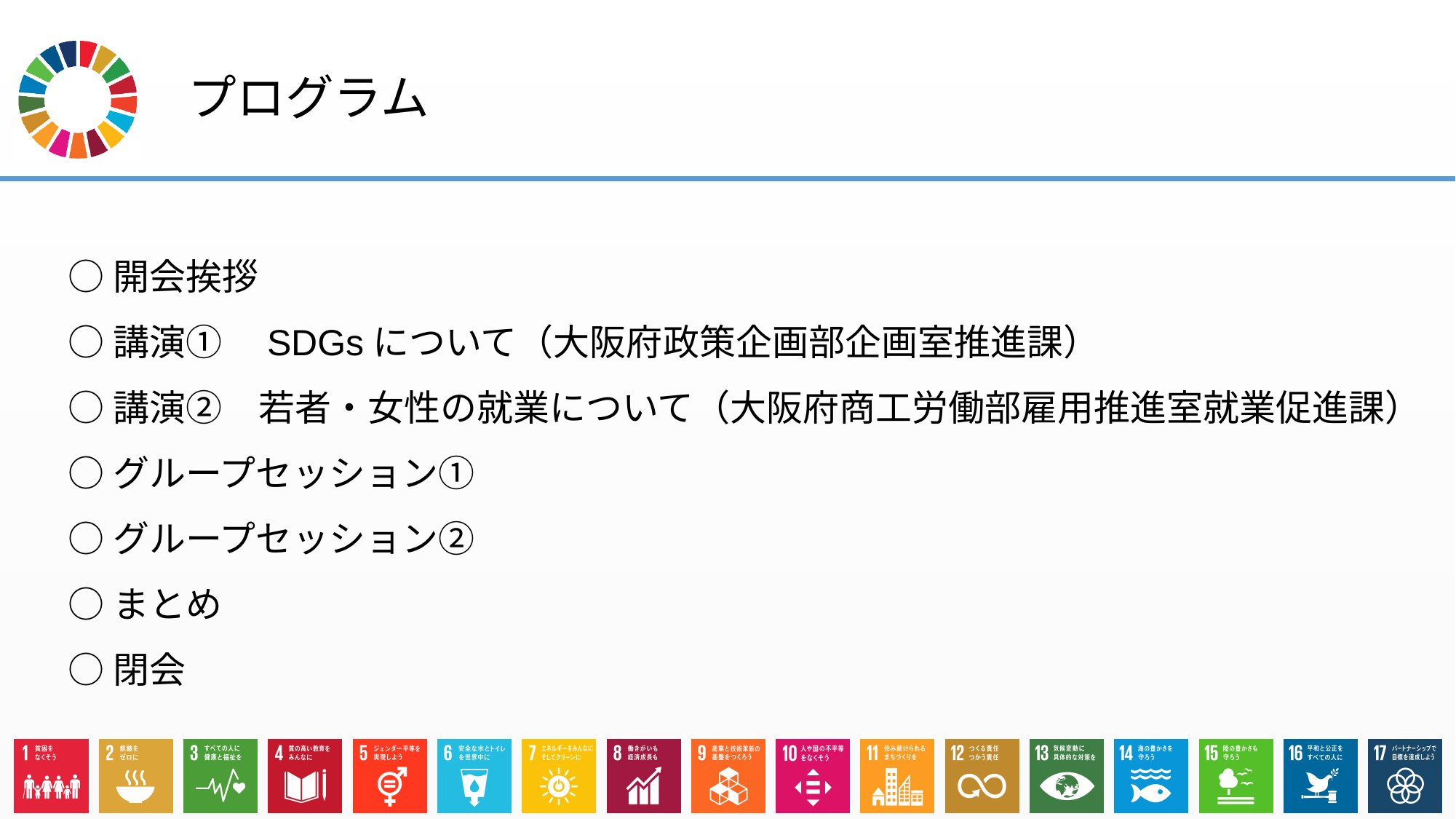

# プログラム
○開会挨拶
○講演①　SDGsについて（大阪府政策企画部企画室推進課）
○講演②　若者・女性の就業について（大阪府商工労働部雇用推進室就業促進課）
○グループセッション①
○グループセッション②
○まとめ
○閉会